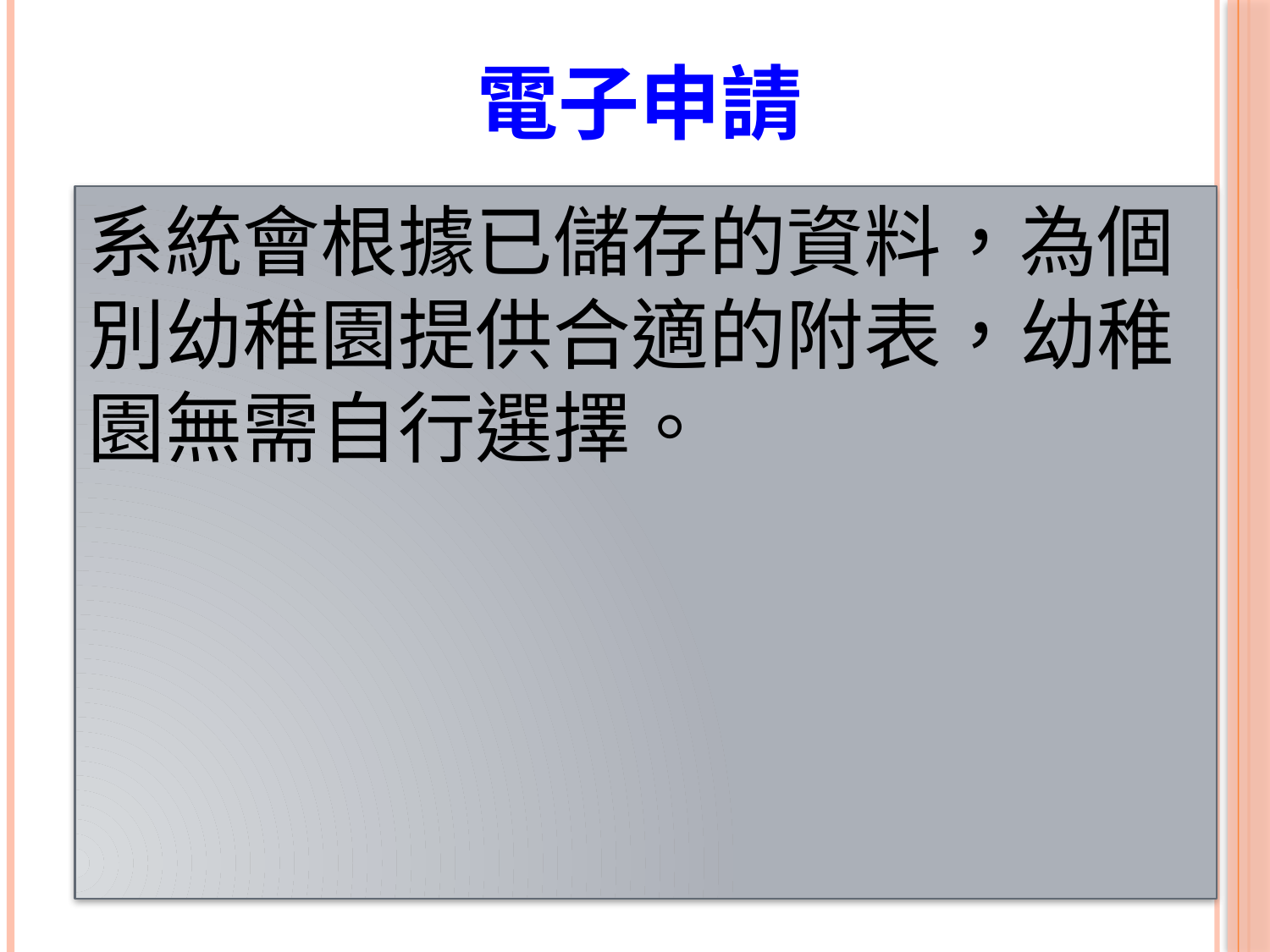

# 電子申請
系統會根據已儲存的資料，為個別幼稚園提供合適的附表，幼稚園無需自行選擇。